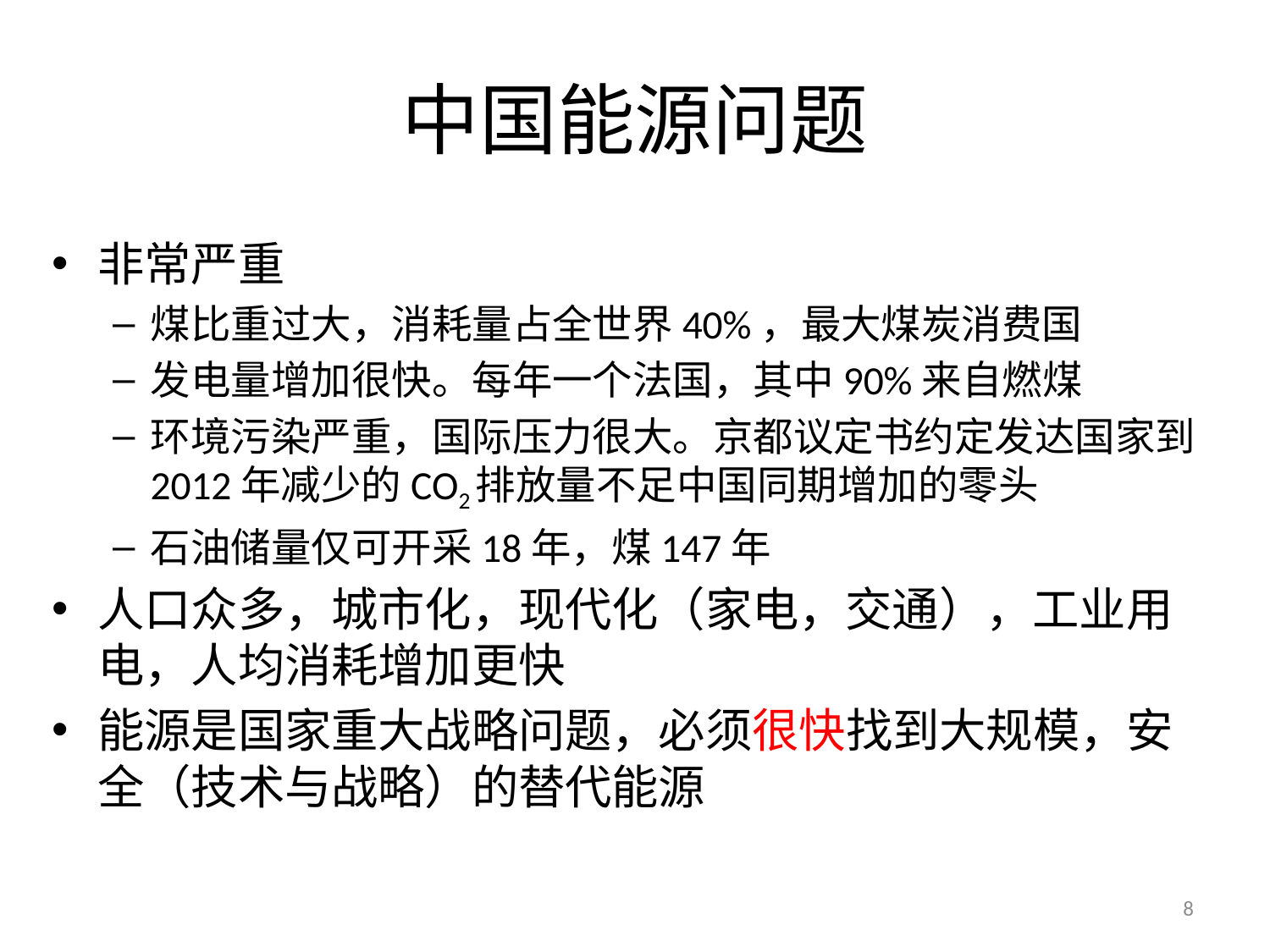

# 中国能源问题
非常严重
煤比重过大，消耗量占全世界40%，最大煤炭消费国
发电量增加很快。每年一个法国，其中90%来自燃煤
环境污染严重，国际压力很大。京都议定书约定发达国家到2012年减少的CO2排放量不足中国同期增加的零头
石油储量仅可开采18年，煤147年
人口众多，城市化，现代化（家电，交通），工业用电，人均消耗增加更快
能源是国家重大战略问题，必须很快找到大规模，安全（技术与战略）的替代能源
8